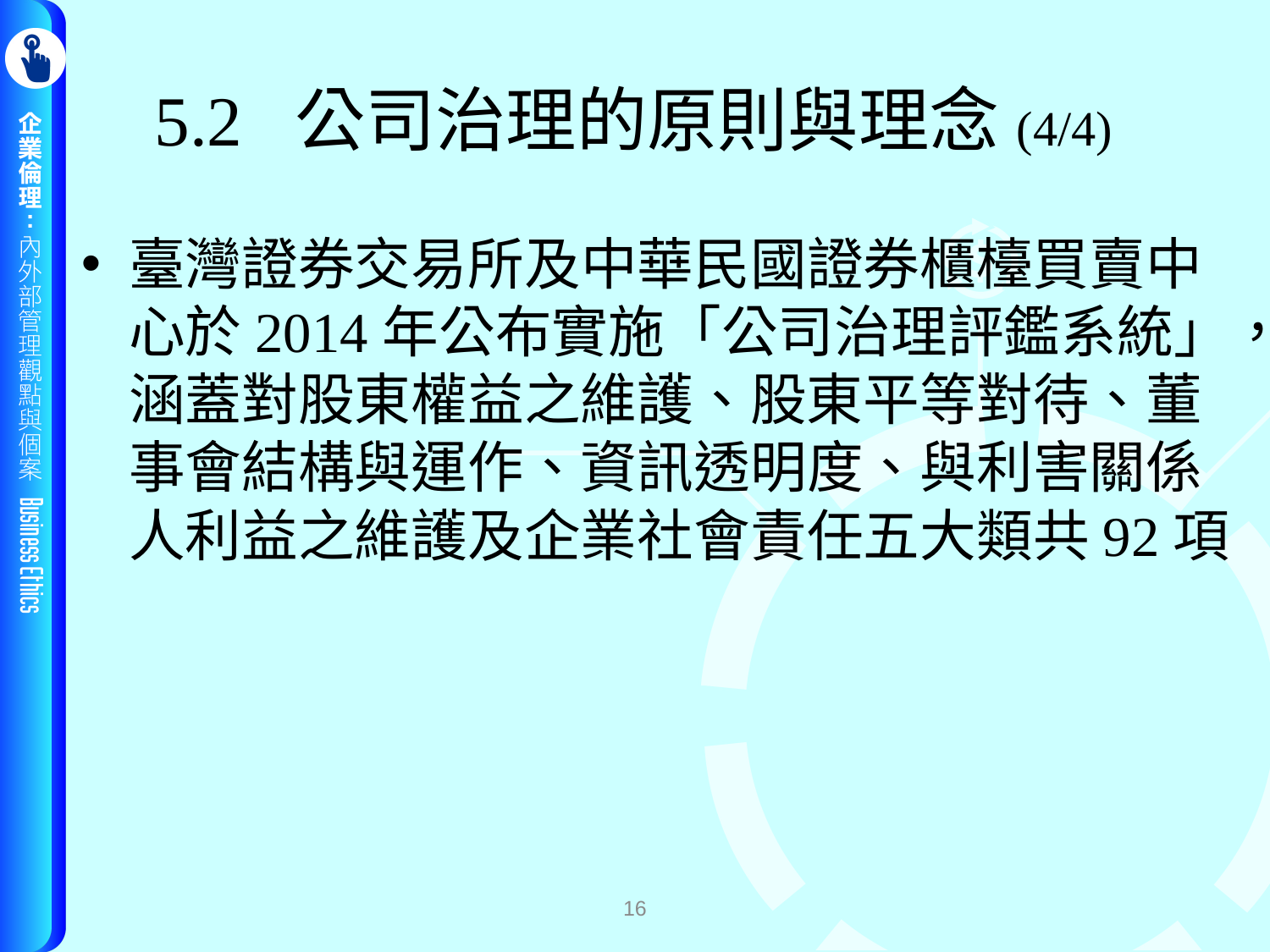

# 5.2  公司治理的原則與理念(4/4)
臺灣證券交易所及中華民國證券櫃檯買賣中心於2014年公布實施「公司治理評鑑系統」，涵蓋對股東權益之維護、股東平等對待、董事會結構與運作、資訊透明度、與利害關係人利益之維護及企業社會責任五大類共92項
16